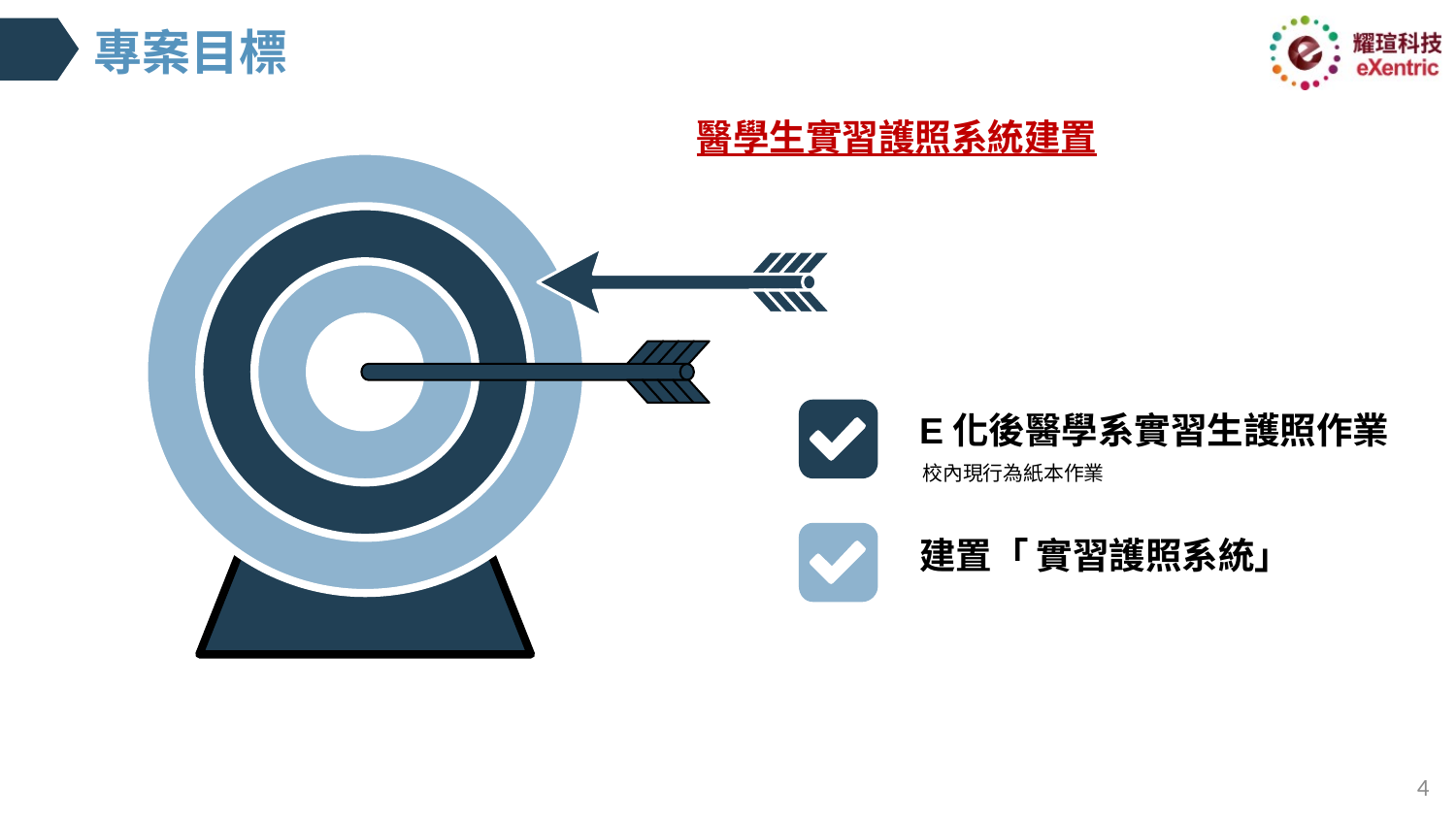

# 專案目標
醫學生實習護照系統建置

E化後醫學系實習生護照作業
校內現行為紙本作業

建置「 實習護照系統」
4